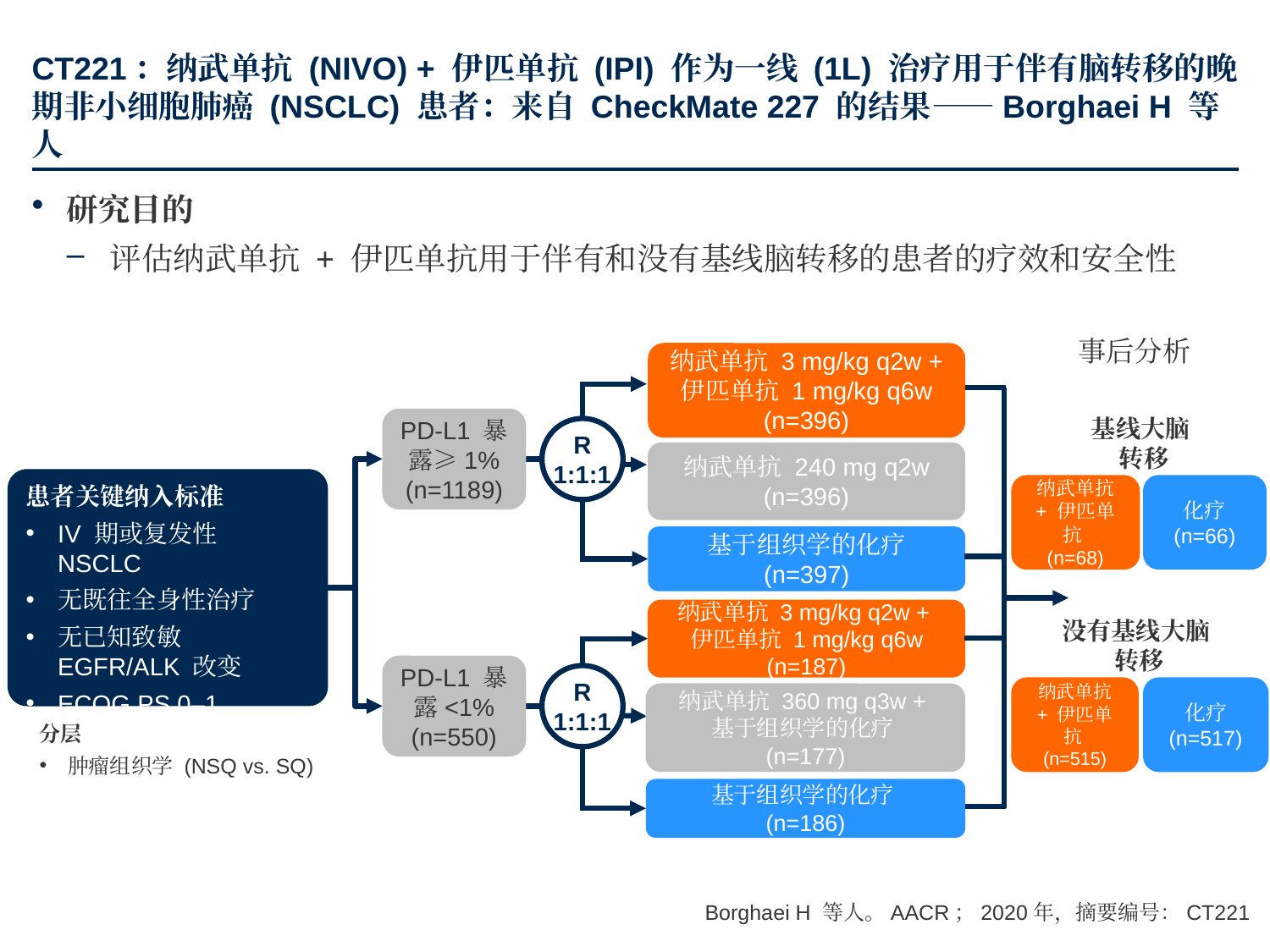

# CT221：纳武单抗 (NIVO) + 伊匹单抗 (IPI) 作为一线 (1L) 治疗用于伴有脑转移的晚期非小细胞肺癌 (NSCLC) 患者：来自 CheckMate 227 的结果——Borghaei H 等人
研究目的
评估纳武单抗 + 伊匹单抗用于伴有和没有基线脑转移的患者的疗效和安全性
事后分析
纳武单抗 3 mg/kg q2w + 伊匹单抗 1 mg/kg q6w (n=396)
基线大脑
转移
PD-L1 暴露≥1% (n=1189)
R
1:1:1
纳武单抗 240 mg q2w
(n=396)
患者关键纳入标准
IV 期或复发性 NSCLC
无既往全身性治疗
无已知致敏 EGFR/ALK 改变
ECOG PS 0–1
纳武单抗 + 伊匹单抗
(n=68)
化疗 (n=66)
基于组织学的化疗 (n=397)
纳武单抗 3 mg/kg q2w +
伊匹单抗 1 mg/kg q6w (n=187)
没有基线大脑
转移
PD-L1 暴露<1% (n=550)
R
1:1:1
纳武单抗 + 伊匹单抗
(n=515)
化疗 (n=517)
纳武单抗 360 mg q3w +
基于组织学的化疗
(n=177)
分层
肿瘤组织学 (NSQ vs. SQ)
基于组织学的化疗
(n=186)
Borghaei H 等人。AACR；2020年，摘要编号：CT221